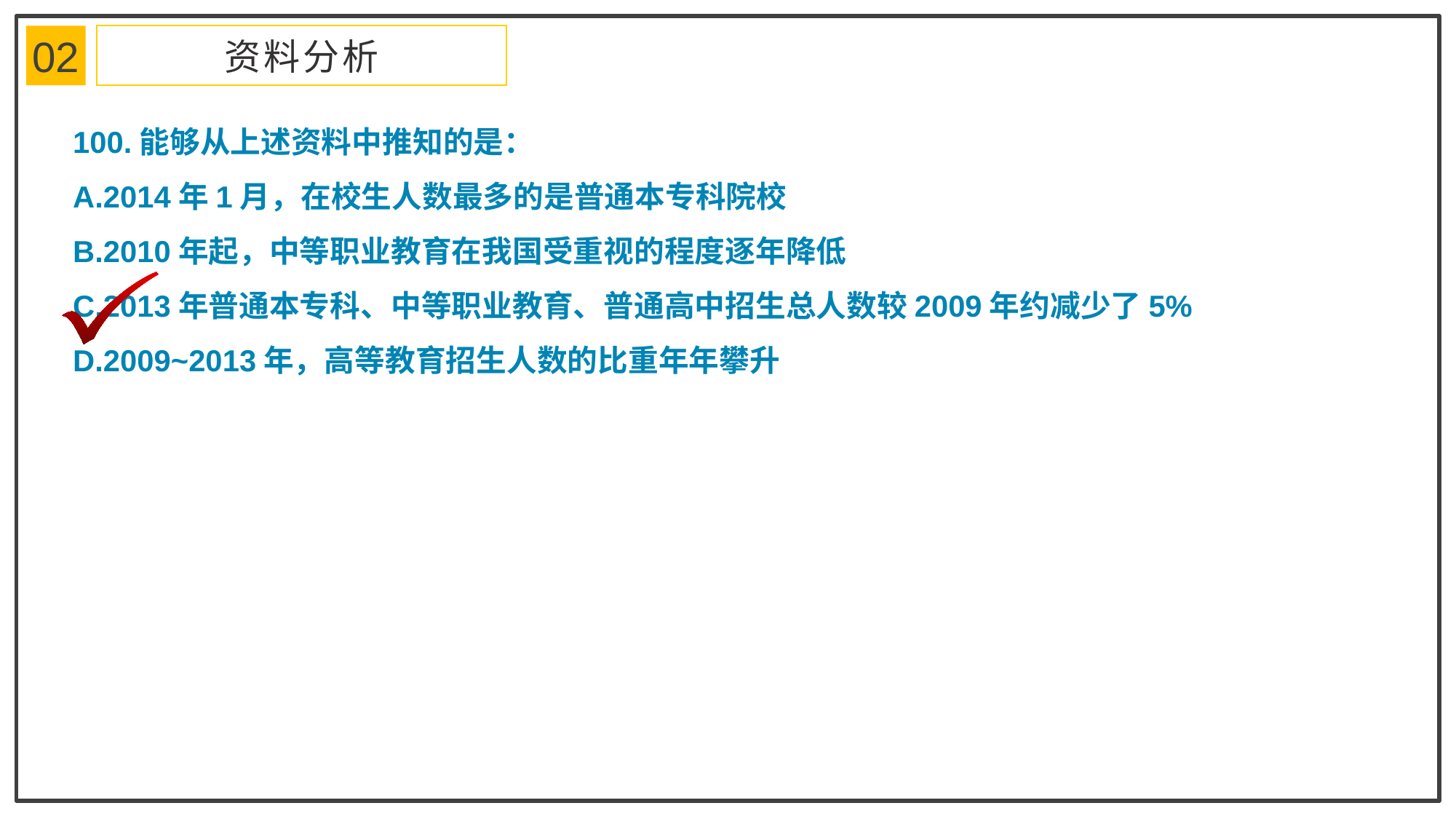

02
资料分析
100.能够从上述资料中推知的是：
A.2014年1月，在校生人数最多的是普通本专科院校
B.2010年起，中等职业教育在我国受重视的程度逐年降低
C.2013年普通本专科、中等职业教育、普通高中招生总人数较2009年约减少了5%
D.2009~2013年，高等教育招生人数的比重年年攀升